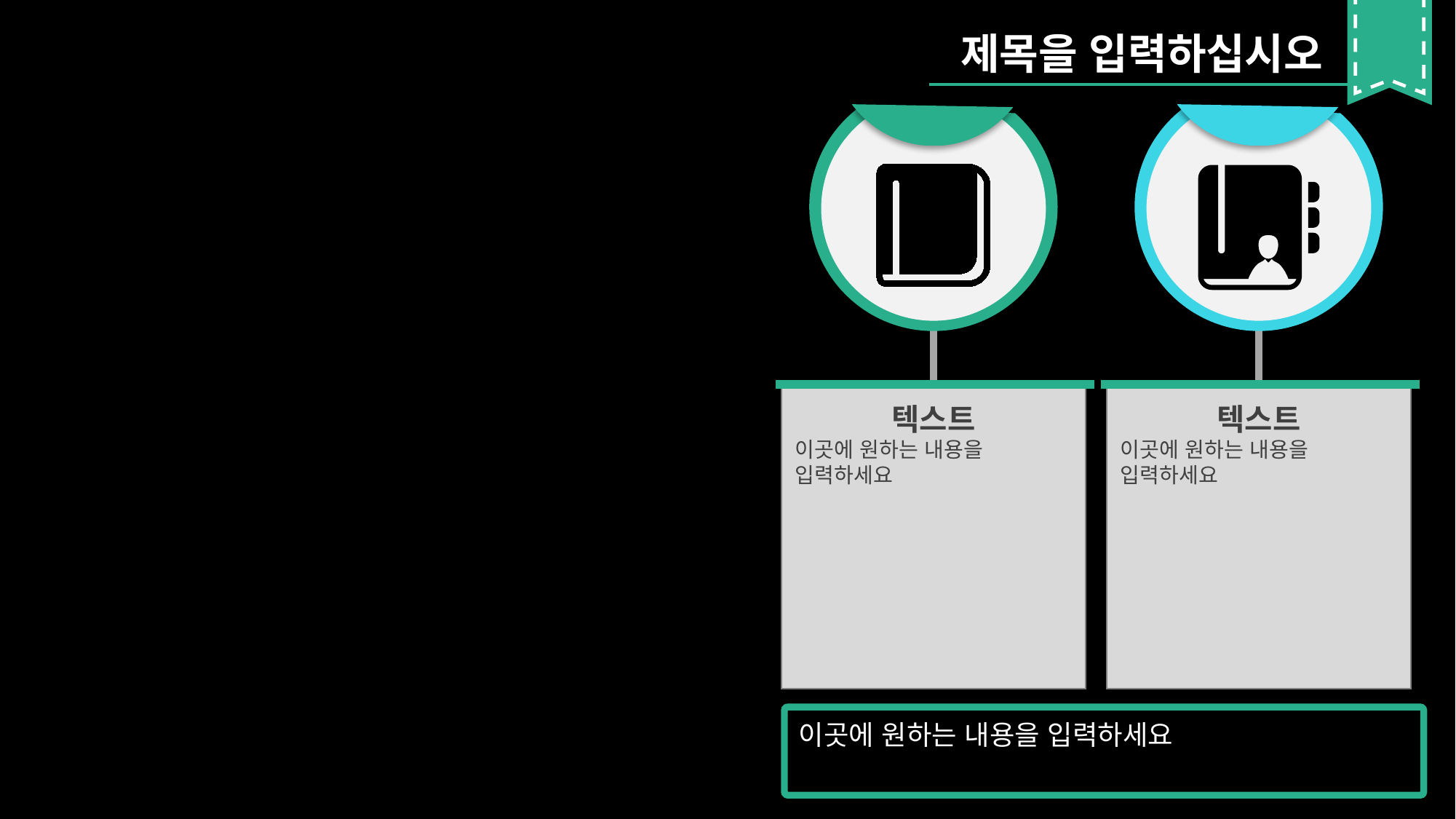

제목을 입력하십시오

텍스트
이곳에 원하는 내용을 입력하세요
텍스트
이곳에 원하는 내용을 입력하세요

이곳에 원하는 내용을 입력하세요